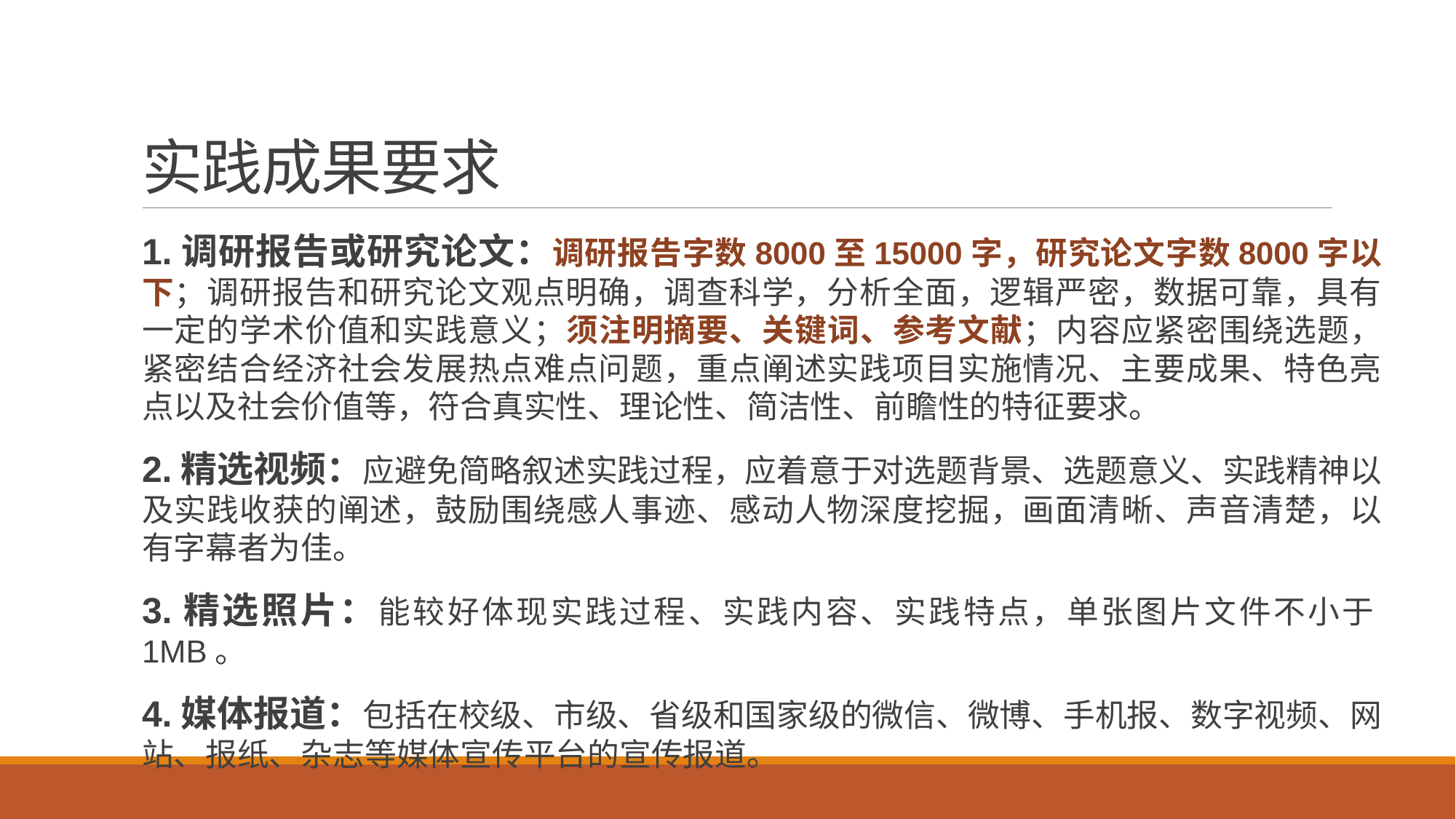

# 实践成果要求
1.调研报告或研究论文：调研报告字数8000至15000字，研究论文字数8000字以下；调研报告和研究论文观点明确，调查科学，分析全面，逻辑严密，数据可靠，具有一定的学术价值和实践意义；须注明摘要、关键词、参考文献；内容应紧密围绕选题，紧密结合经济社会发展热点难点问题，重点阐述实践项目实施情况、主要成果、特色亮点以及社会价值等，符合真实性、理论性、简洁性、前瞻性的特征要求。
2.精选视频：应避免简略叙述实践过程，应着意于对选题背景、选题意义、实践精神以及实践收获的阐述，鼓励围绕感人事迹、感动人物深度挖掘，画面清晰、声音清楚，以有字幕者为佳。
3.精选照片：能较好体现实践过程、实践内容、实践特点，单张图片文件不小于1MB。
4.媒体报道：包括在校级、市级、省级和国家级的微信、微博、手机报、数字视频、网站、报纸、杂志等媒体宣传平台的宣传报道。